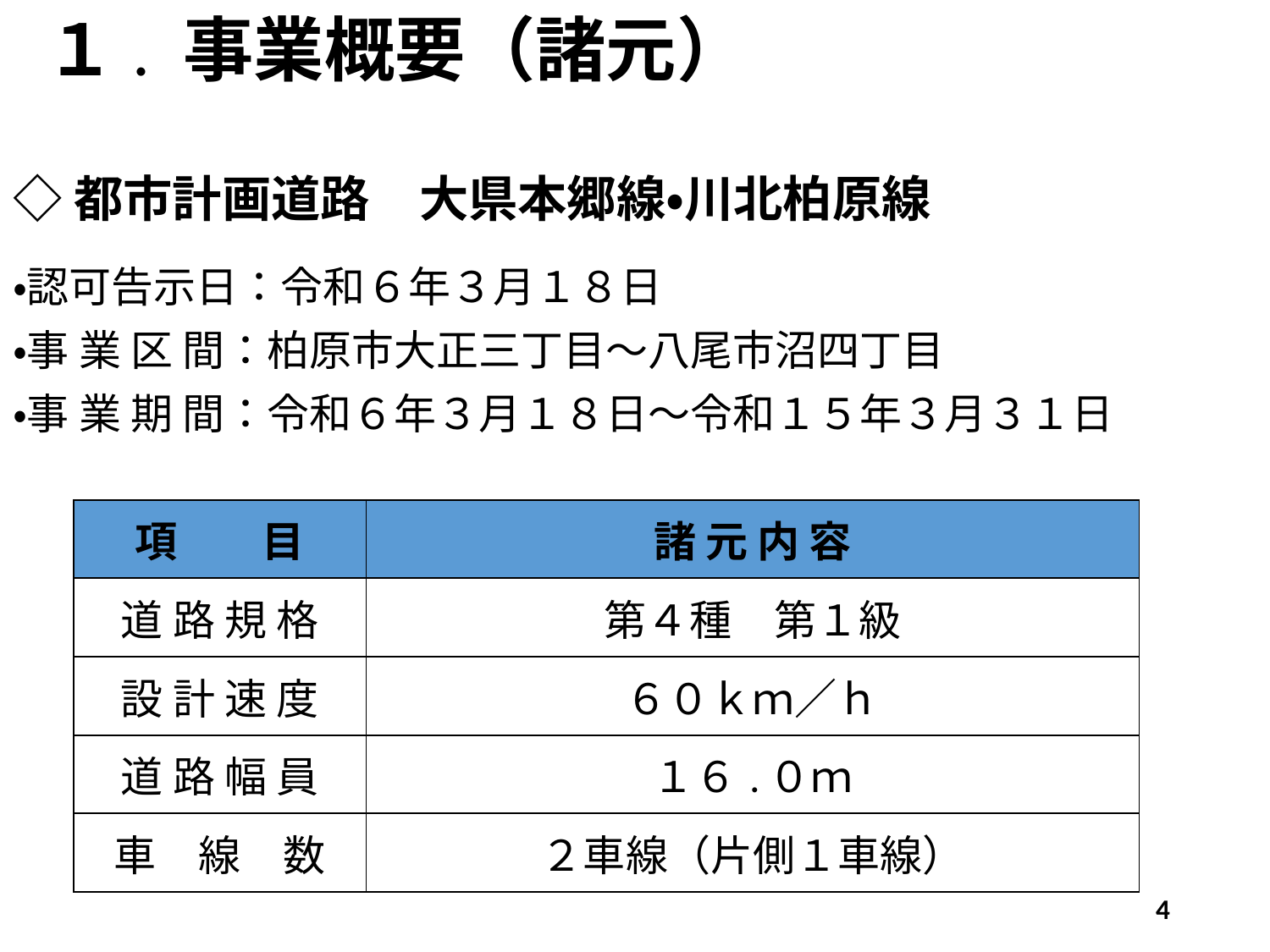

# １. 事業概要（諸元）

◇都市計画道路　大県本郷線・川北柏原線

・認可告示日：令和６年３月１８日
・事 業 区 間：柏原市大正三丁目～八尾市沼四丁目
・事 業 期 間：令和６年３月１８日～令和１５年３月３１日

| 項　　目 | 諸 元 内 容 |
| --- | --- |
| 道 路 規 格 | 第４種　第１級 |
| 設 計 速 度 | ６０ｋｍ／ｈ |
| 道 路 幅 員 | １６.０ｍ |
| 車　線　数 | ２車線（片側１車線） |
4